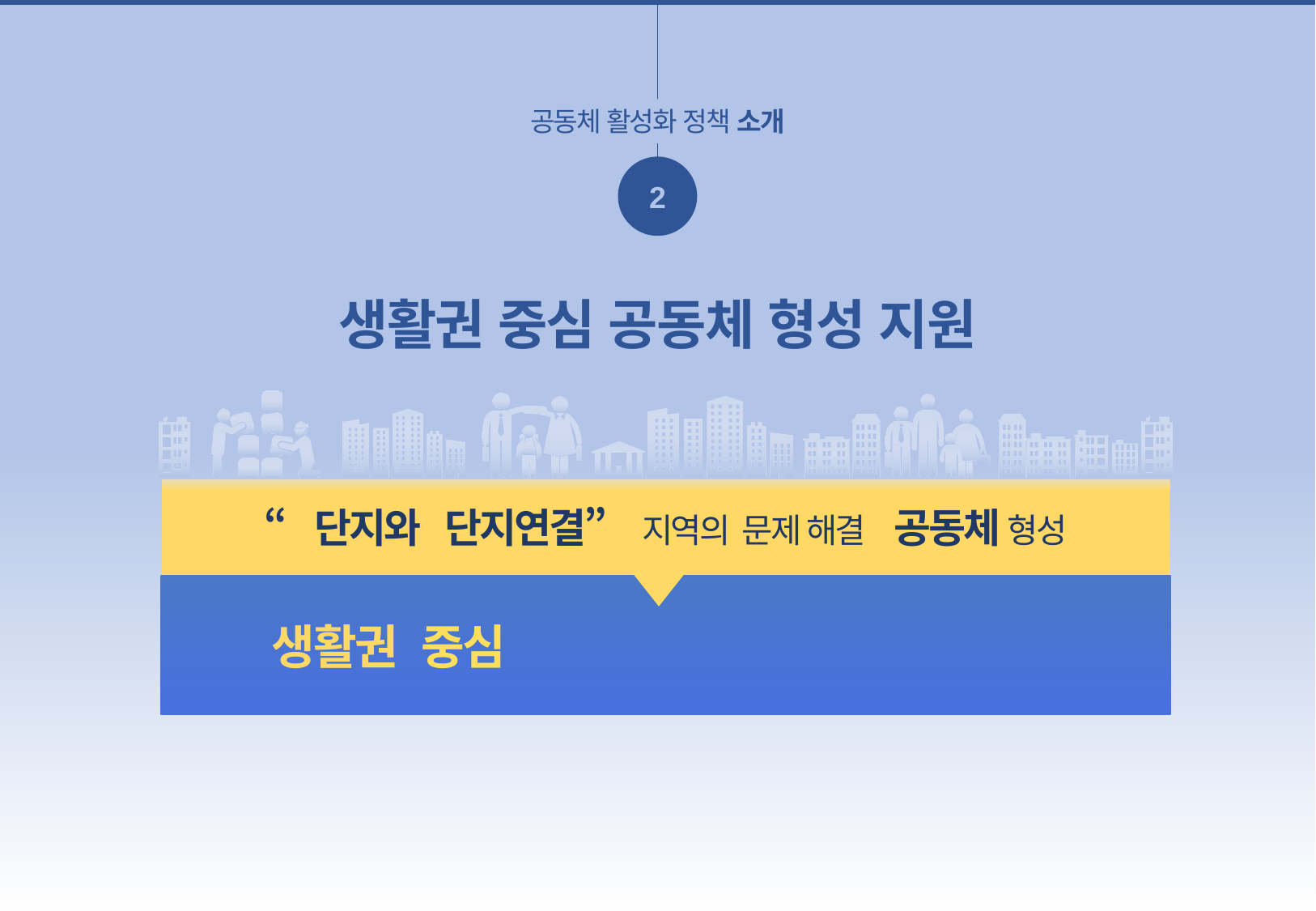

공동체 활성화 정책 소개
2
생활권 중심 공동체 형성 지원

“단지와   단지연결”    지역의  문제 해결    공동체 형성

생활권  중심으로  지역특색에  맞는  공동체   형성 지원
17